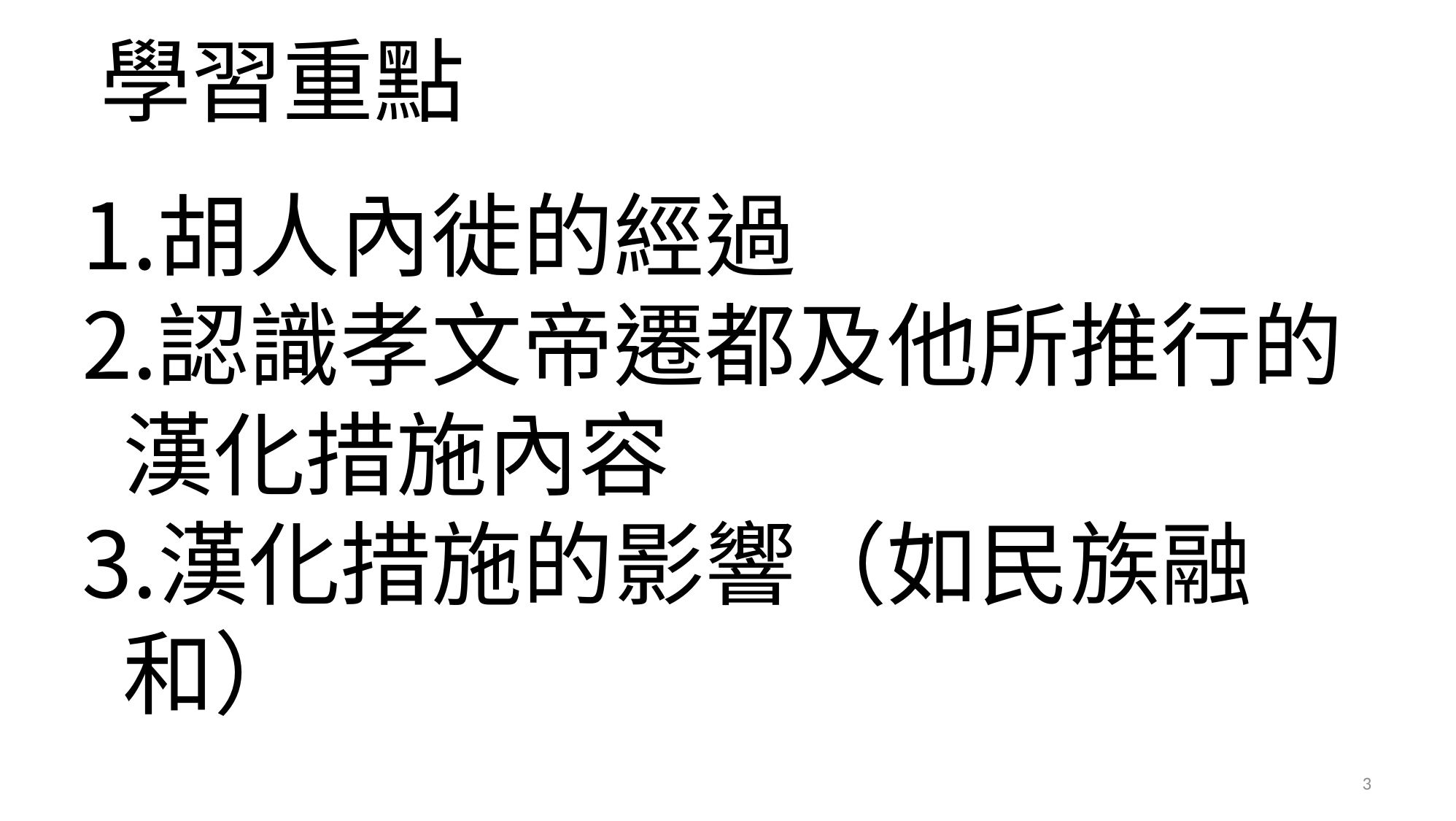

學習重點
胡人內徙的經過
認識孝文帝遷都及他所推行的漢化措施內容
漢化措施的影響（如民族融和）
3